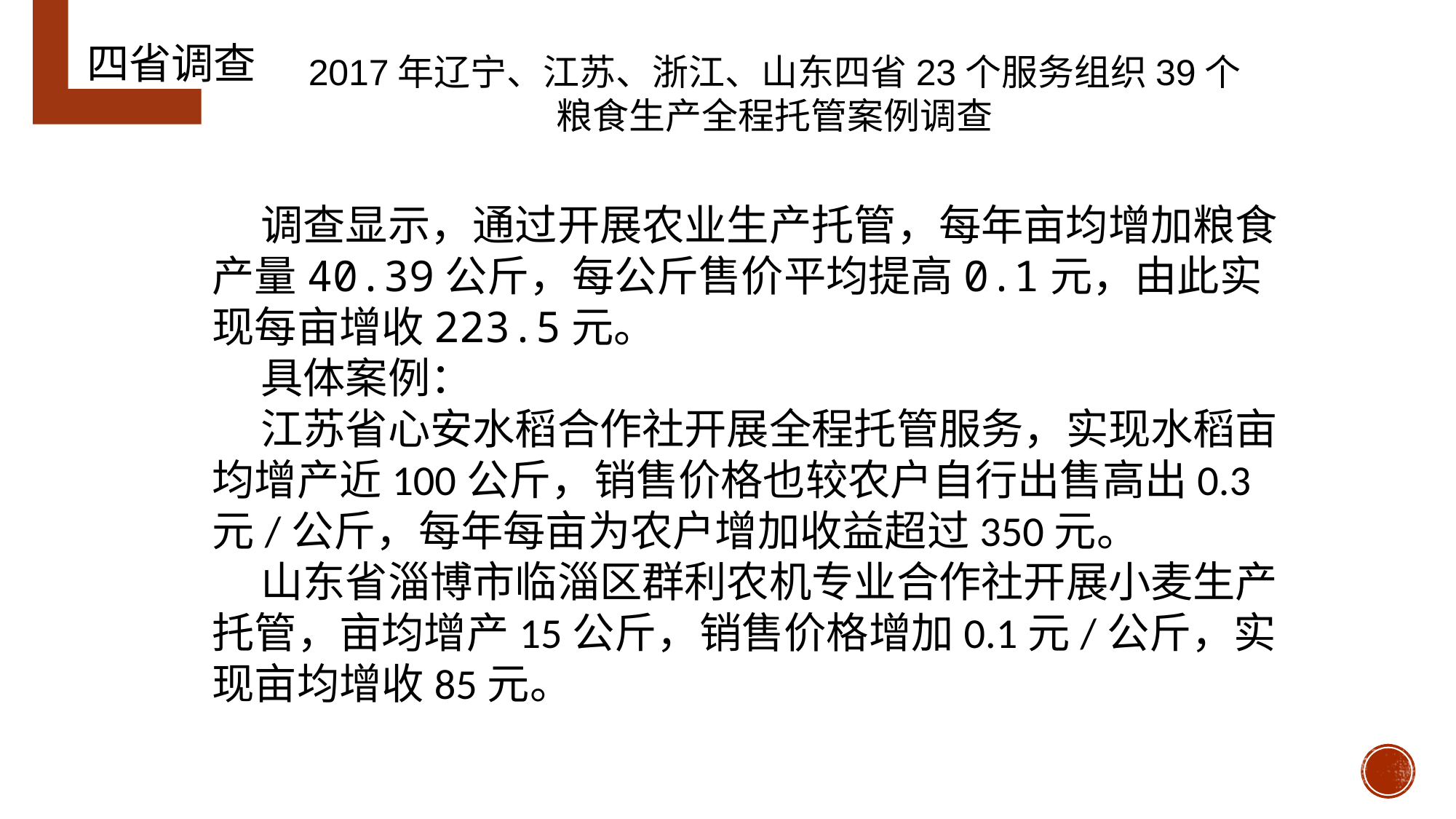

四省调查
2017年辽宁、江苏、浙江、山东四省23个服务组织39个粮食生产全程托管案例调查
调查显示，通过开展农业生产托管，每年亩均增加粮食产量40.39公斤，每公斤售价平均提高0.1元，由此实现每亩增收223.5元。
具体案例：
江苏省心安水稻合作社开展全程托管服务，实现水稻亩均增产近100公斤，销售价格也较农户自行出售高出0.3元/公斤，每年每亩为农户增加收益超过350元。
山东省淄博市临淄区群利农机专业合作社开展小麦生产托管，亩均增产15公斤，销售价格增加0.1元/公斤，实现亩均增收85元。